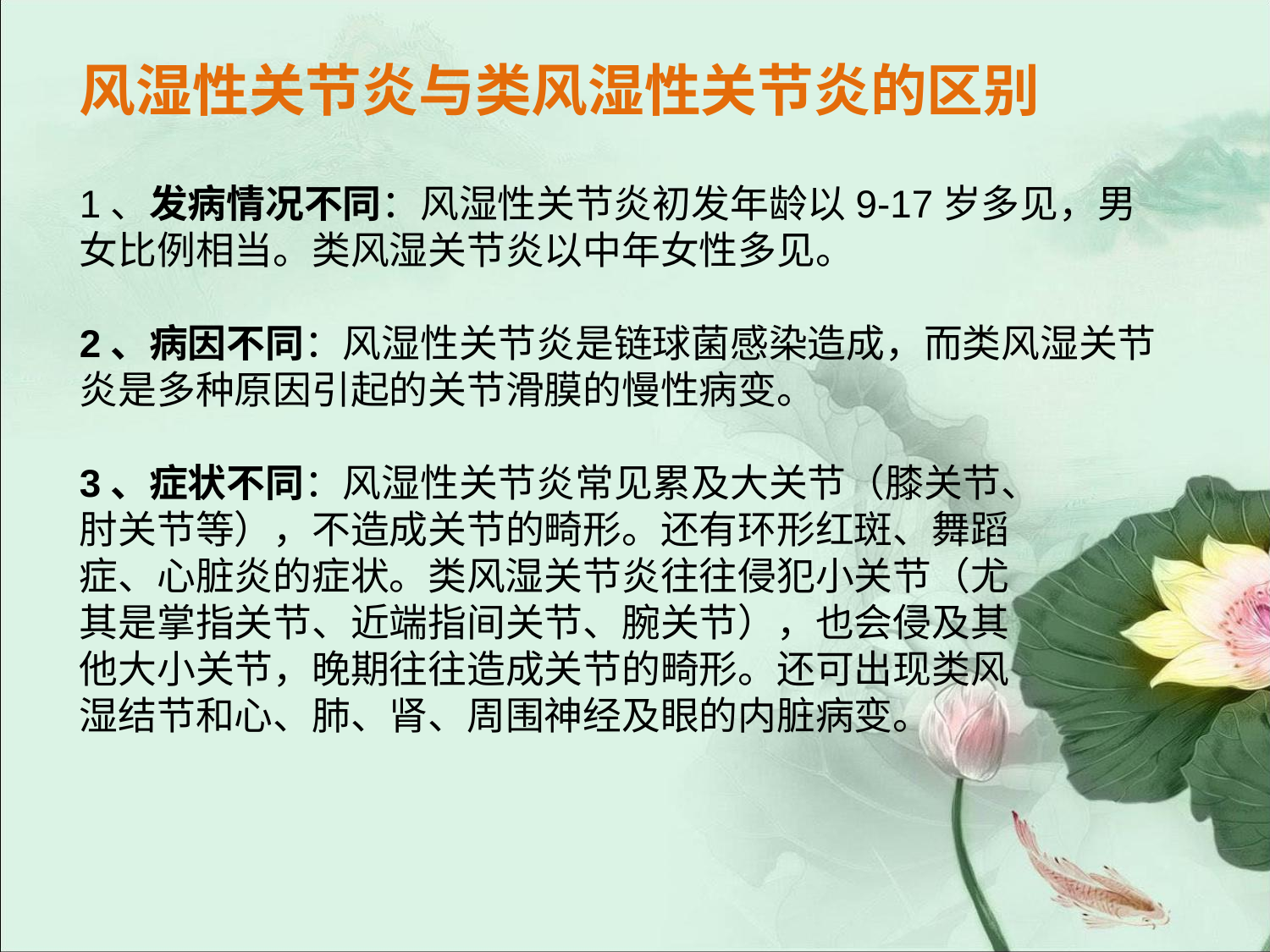

风湿性关节炎与类风湿性关节炎的区别
1、发病情况不同：风湿性关节炎初发年龄以9-17岁多见，男女比例相当。类风湿关节炎以中年女性多见。

2、病因不同：风湿性关节炎是链球菌感染造成，而类风湿关节炎是多种原因引起的关节滑膜的慢性病变。

3、症状不同：风湿性关节炎常见累及大关节（膝关节、
肘关节等），不造成关节的畸形。还有环形红斑、舞蹈
症、心脏炎的症状。类风湿关节炎往往侵犯小关节（尤
其是掌指关节、近端指间关节、腕关节），也会侵及其
他大小关节，晚期往往造成关节的畸形。还可出现类风
湿结节和心、肺、肾、周围神经及眼的内脏病变。

#